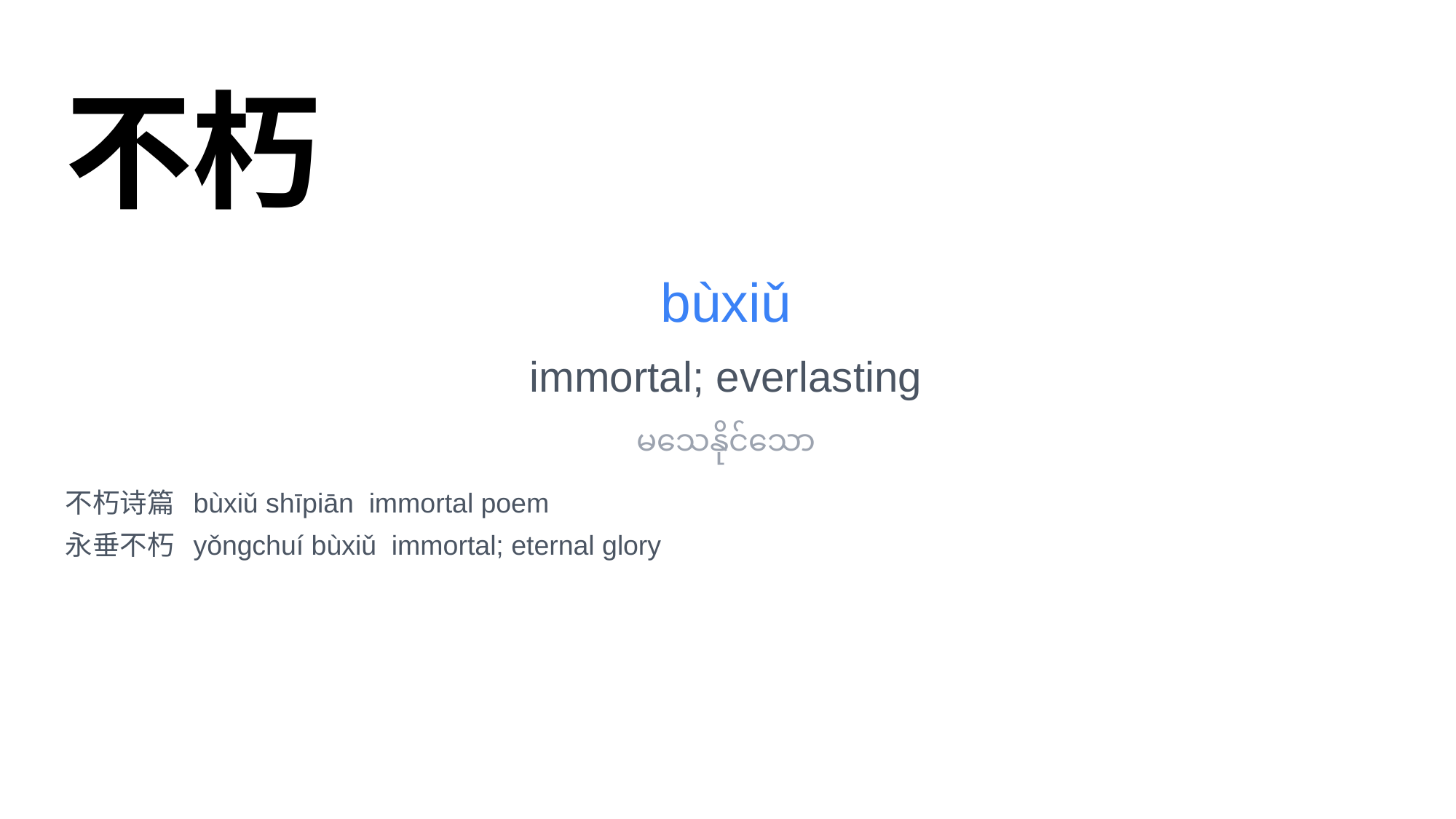

不朽
bùxiǔ
immortal; everlasting
မသေနိုင်သော
不朽诗篇  bùxiǔ shīpiān  immortal poem
永垂不朽  yǒngchuí bùxiǔ  immortal; eternal glory